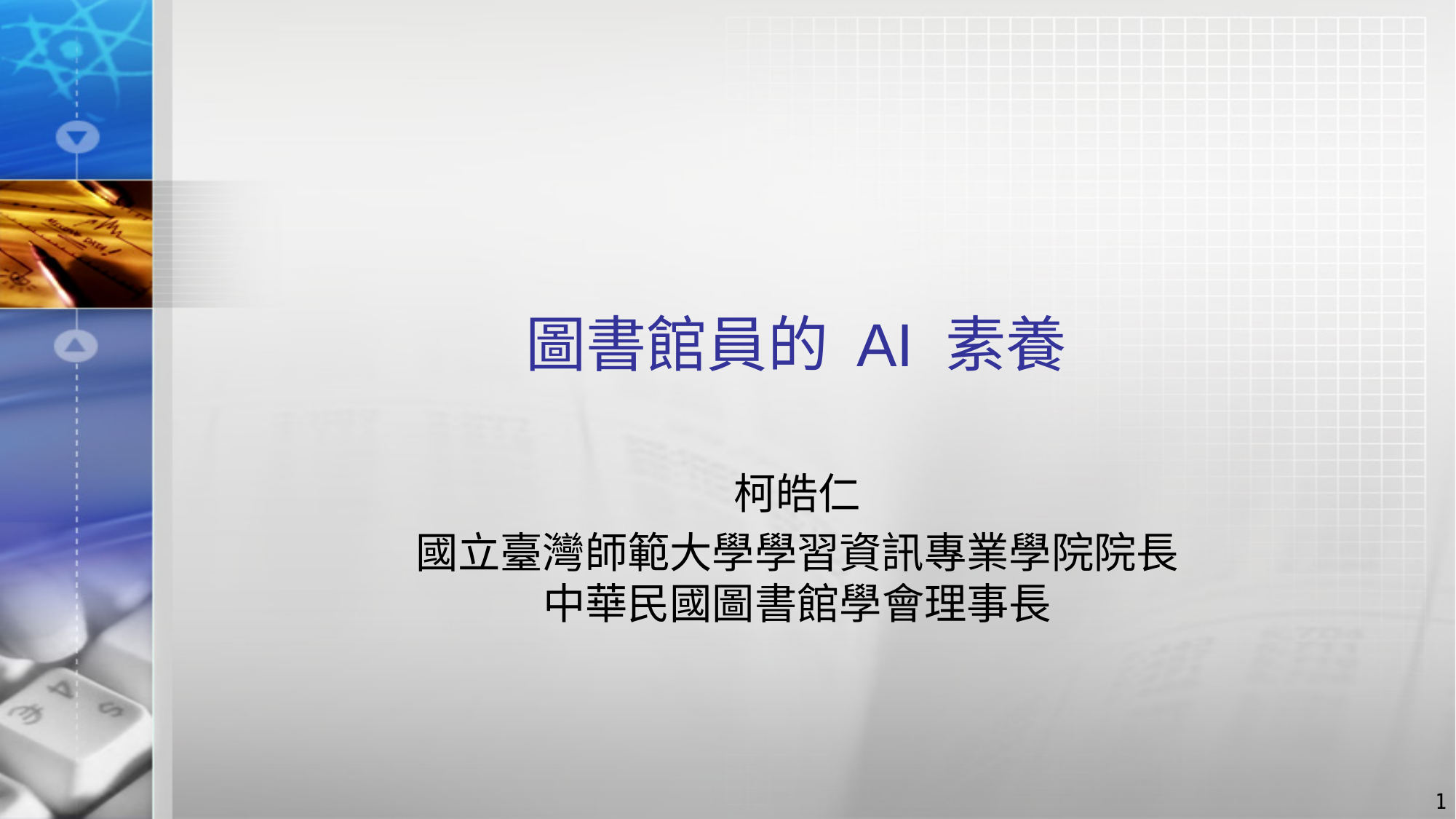

# 圖書館員的 AI 素養
柯皓仁
國立臺灣師範大學學習資訊專業學院院長
中華民國圖書館學會理事長
1